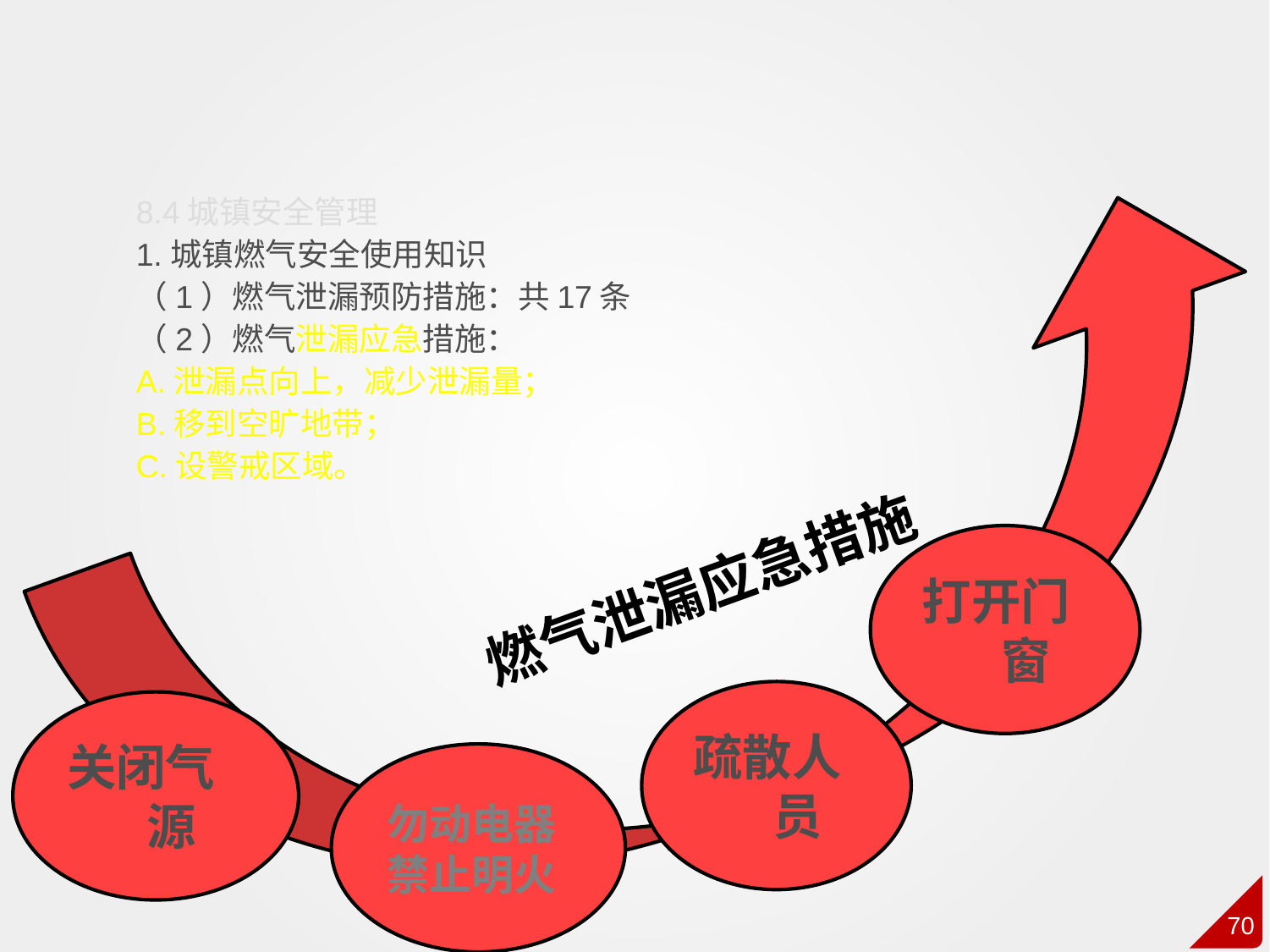

8.4城镇安全管理
1.城镇燃气安全使用知识
（1）燃气泄漏预防措施：共17条
（2）燃气泄漏应急措施：
A.泄漏点向上，减少泄漏量；
B.移到空旷地带；
C.设警戒区域。

燃气泄漏应急措施
打开门窗
疏散人员
关闭气源
勿动电器
禁止明火